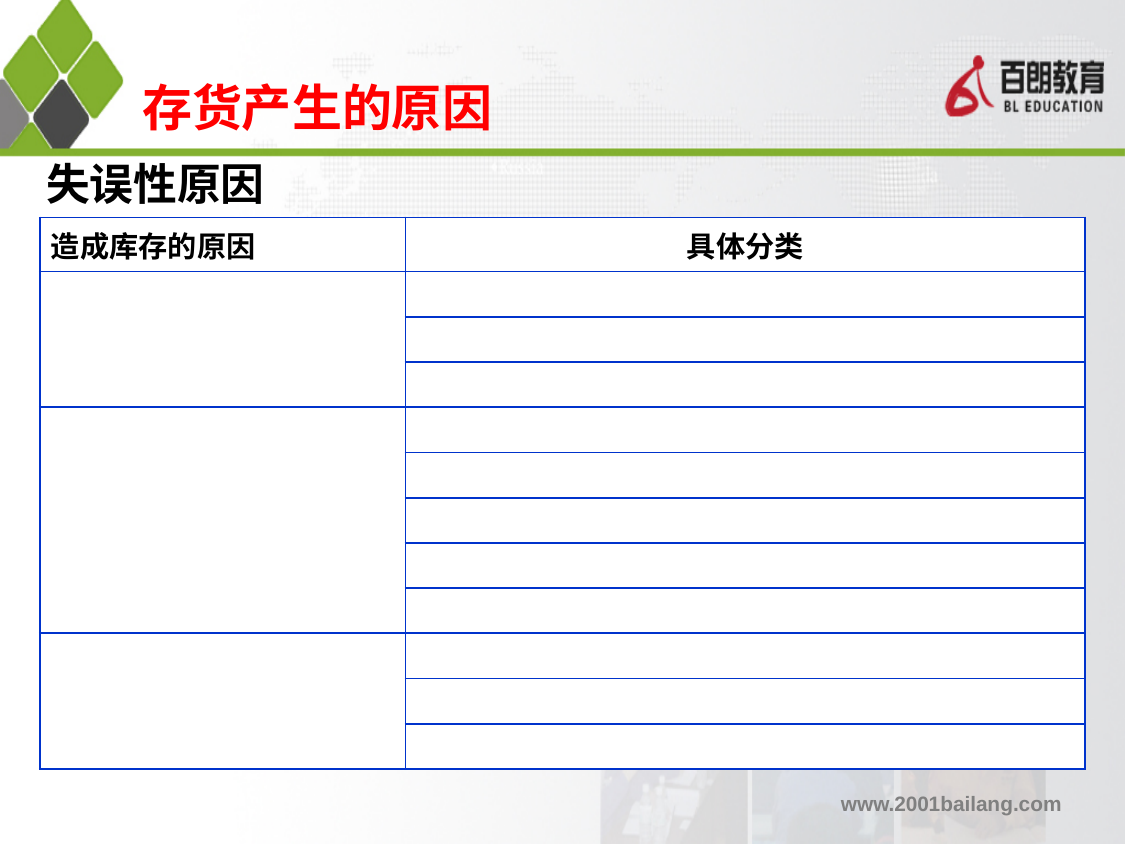

存货产生的原因
# 失误性原因
| 造成库存的原因 | 具体分类 |
| --- | --- |
|  |  |
|  |  |
|  |  |
|  |  |
|  |  |
|  |  |
|  |  |
|  |  |
|  |  |
|  |  |
|  |  |